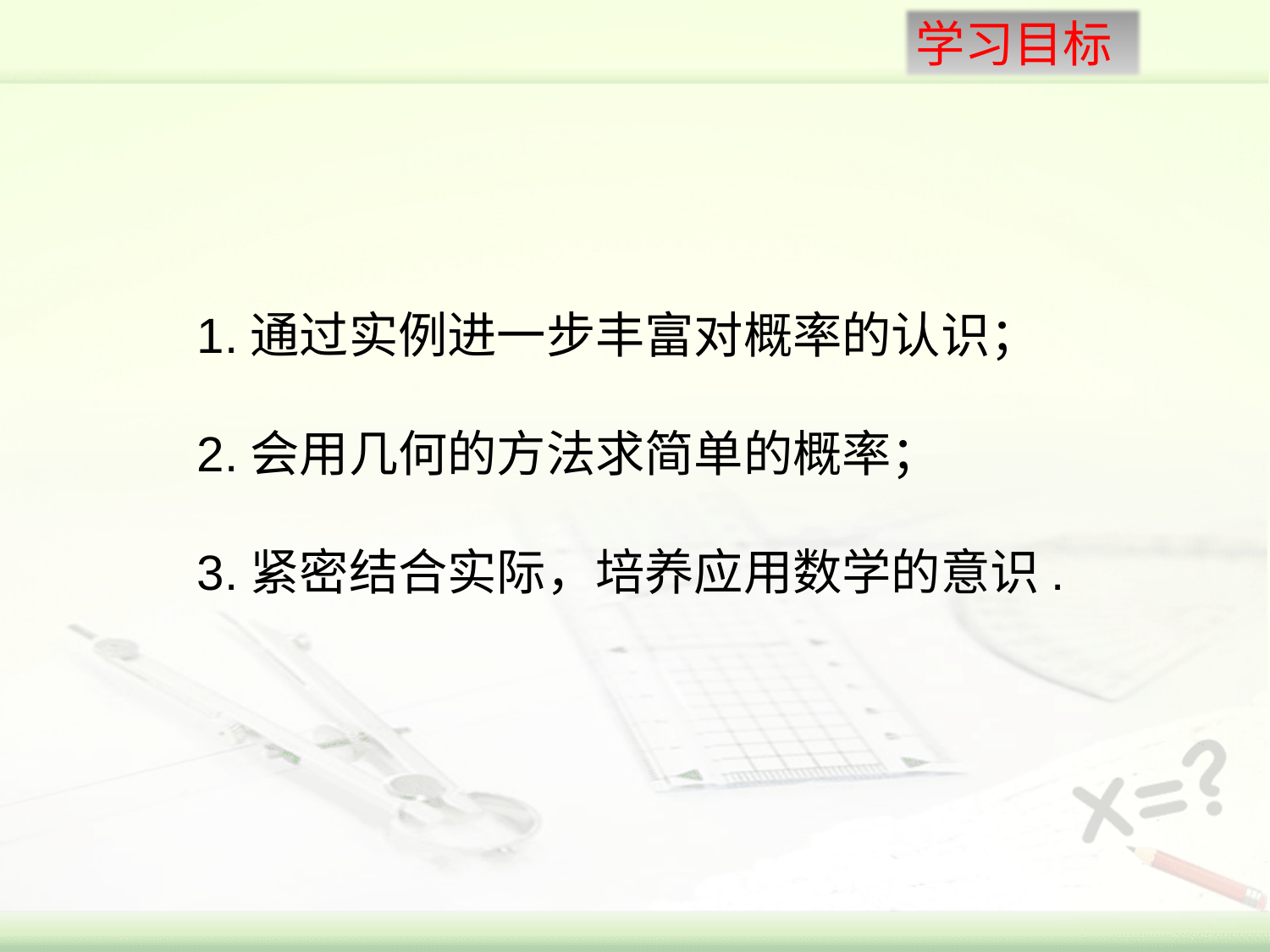

1.通过实例进一步丰富对概率的认识；

2.会用几何的方法求简单的概率；

3.紧密结合实际，培养应用数学的意识.